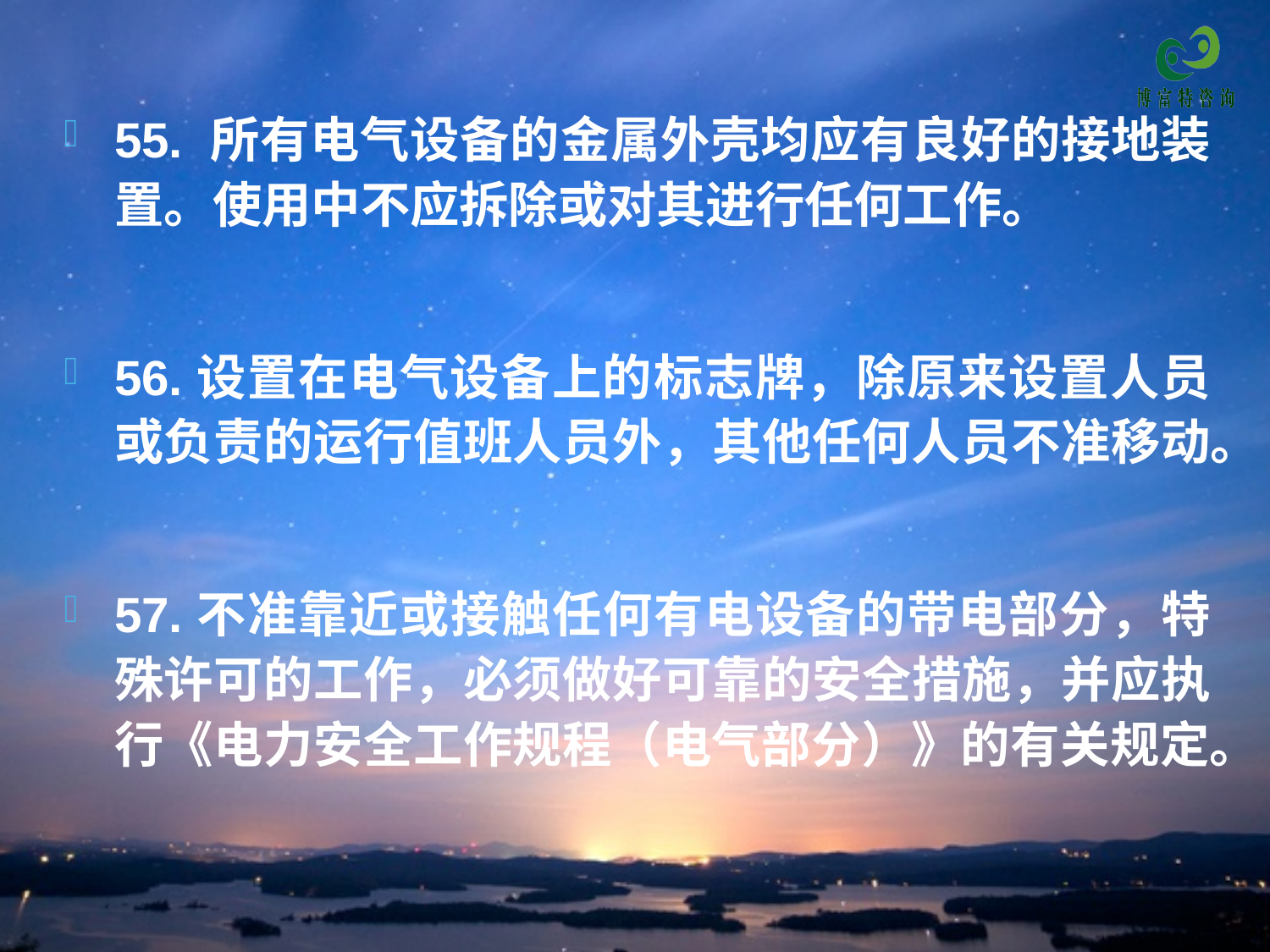

55. 所有电气设备的金属外壳均应有良好的接地装置。使用中不应拆除或对其进行任何工作。

56.设置在电气设备上的标志牌，除原来设置人员或负责的运行值班人员外，其他任何人员不准移动。

57.不准靠近或接触任何有电设备的带电部分，特殊许可的工作，必须做好可靠的安全措施，并应执行《电力安全工作规程（电气部分）》的有关规定。